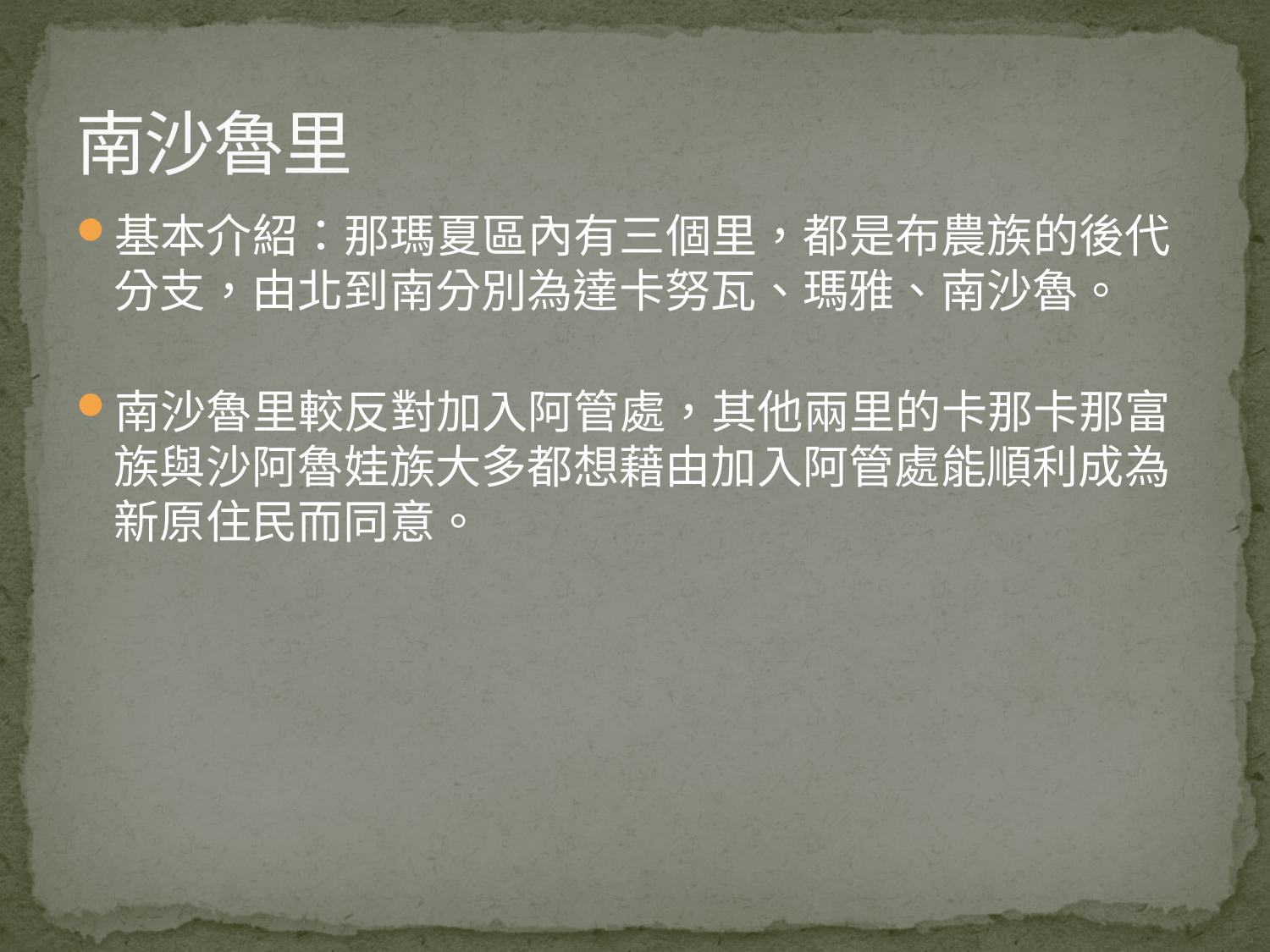

# 南沙魯里
基本介紹：那瑪夏區內有三個里，都是布農族的後代分支，由北到南分別為達卡努瓦、瑪雅、南沙魯。
南沙魯里較反對加入阿管處，其他兩里的卡那卡那富族與沙阿魯娃族大多都想藉由加入阿管處能順利成為新原住民而同意。